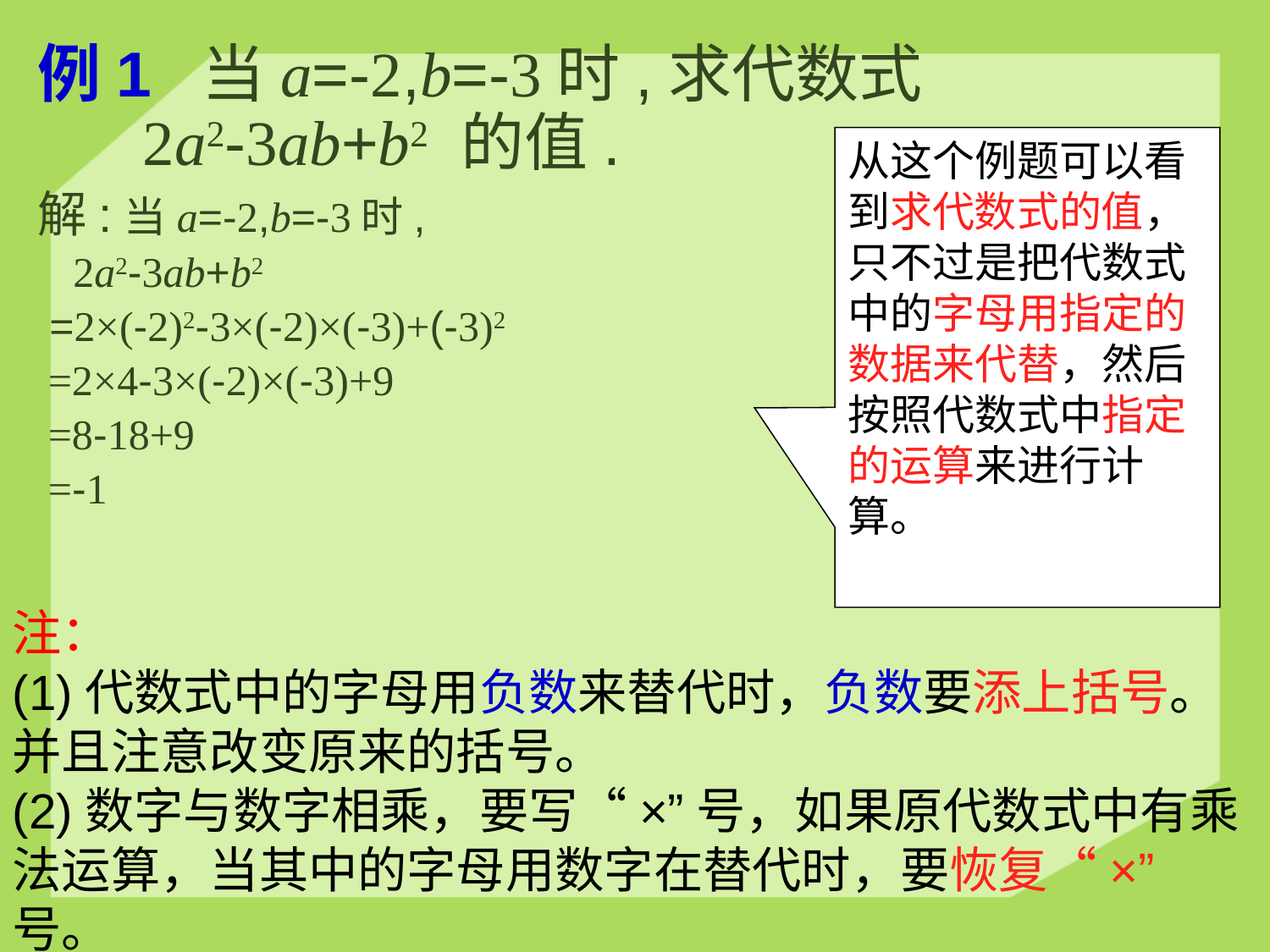

例1  当a=-2,b=-3时,求代数式                    2a2-3ab+b2 的值.
解:当a=-2,b=-3时,
   2a2-3ab+b2
 =2×(-2)2-3×(-2)×(-3)+(-3)2
 =2×4-3×(-2)×(-3)+9
 =8-18+9
 =-1
从这个例题可以看到求代数式的值，只不过是把代数式中的字母用指定的数据来代替，然后按照代数式中指定的运算来进行计算。
注：
(1)代数式中的字母用负数来替代时，负数要添上括号。并且注意改变原来的括号。
(2)数字与数字相乘，要写“×”号，如果原代数式中有乘法运算，当其中的字母用数字在替代时，要恢复“×”号。